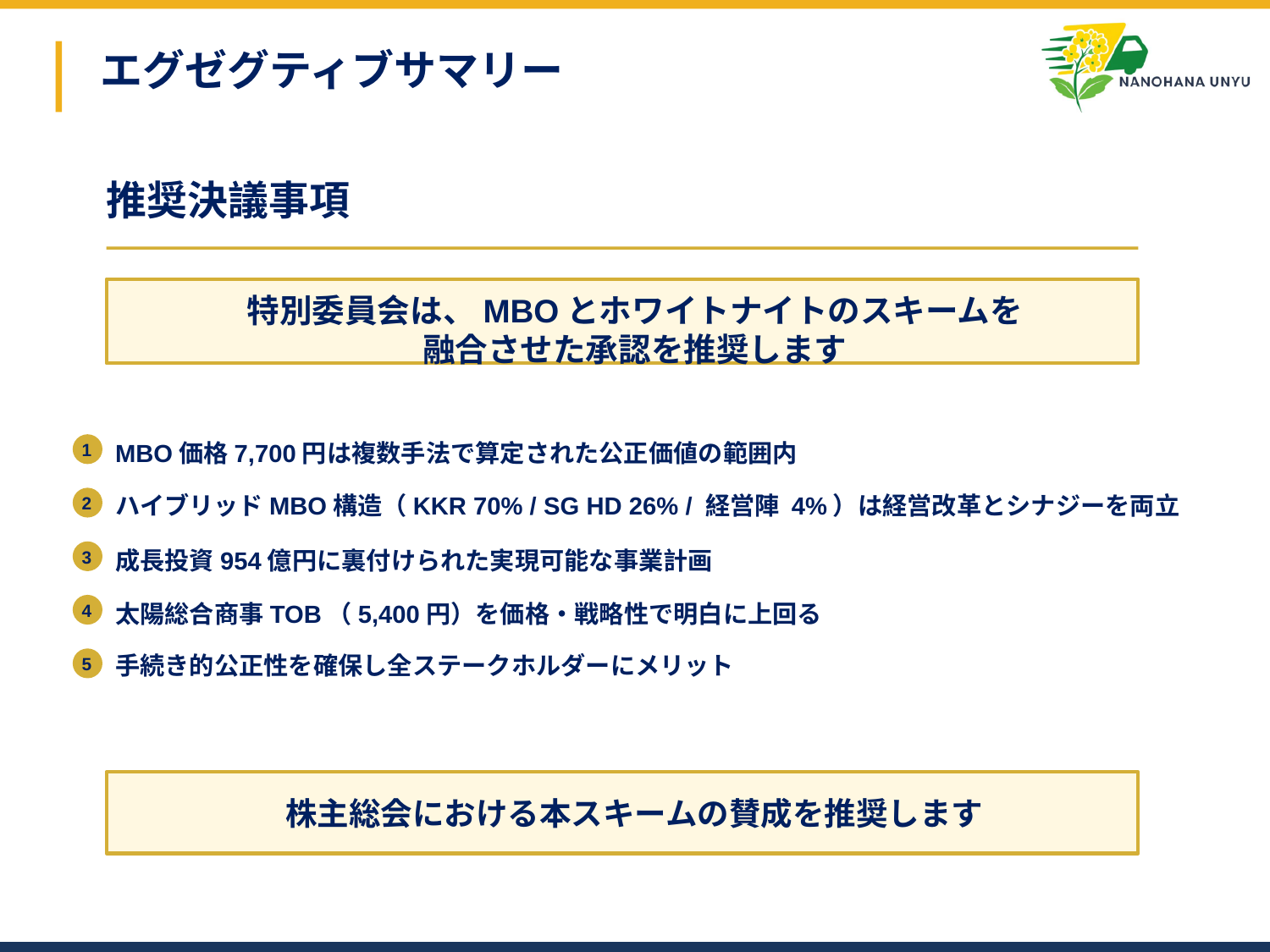

# エグゼグティブサマリー
推奨決議事項

特別委員会は、MBOとホワイトナイトのスキームを
融合させた承認を推奨します

MBO価格7,700円は複数手法で算定された公正価値の範囲内
1

2
ハイブリッドMBO構造（KKR 70% / SG HD 26% / 経営陣 4%）は経営改革とシナジーを両立

成長投資954億円に裏付けられた実現可能な事業計画
3

太陽総合商事TOB（5,400円）を価格・戦略性で明白に上回る
4
手続き的公正性を確保し全ステークホルダーにメリット

5

株主総会における本スキームの賛成を推奨します